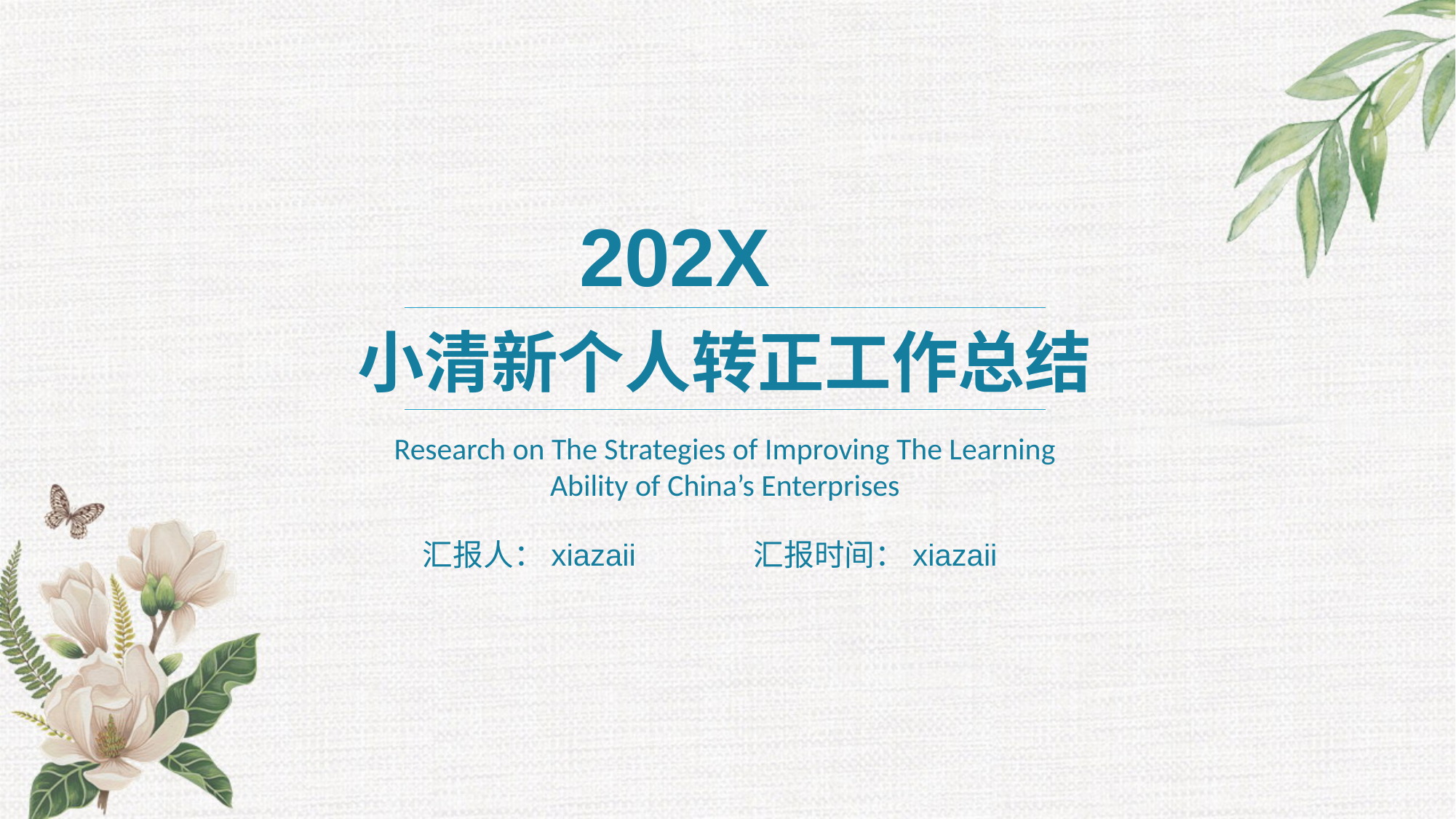

202X
小清新个人转正工作总结
Research on The Strategies of Improving The Learning Ability of China’s Enterprises
汇报人：xiazaii
汇报时间：xiazaii